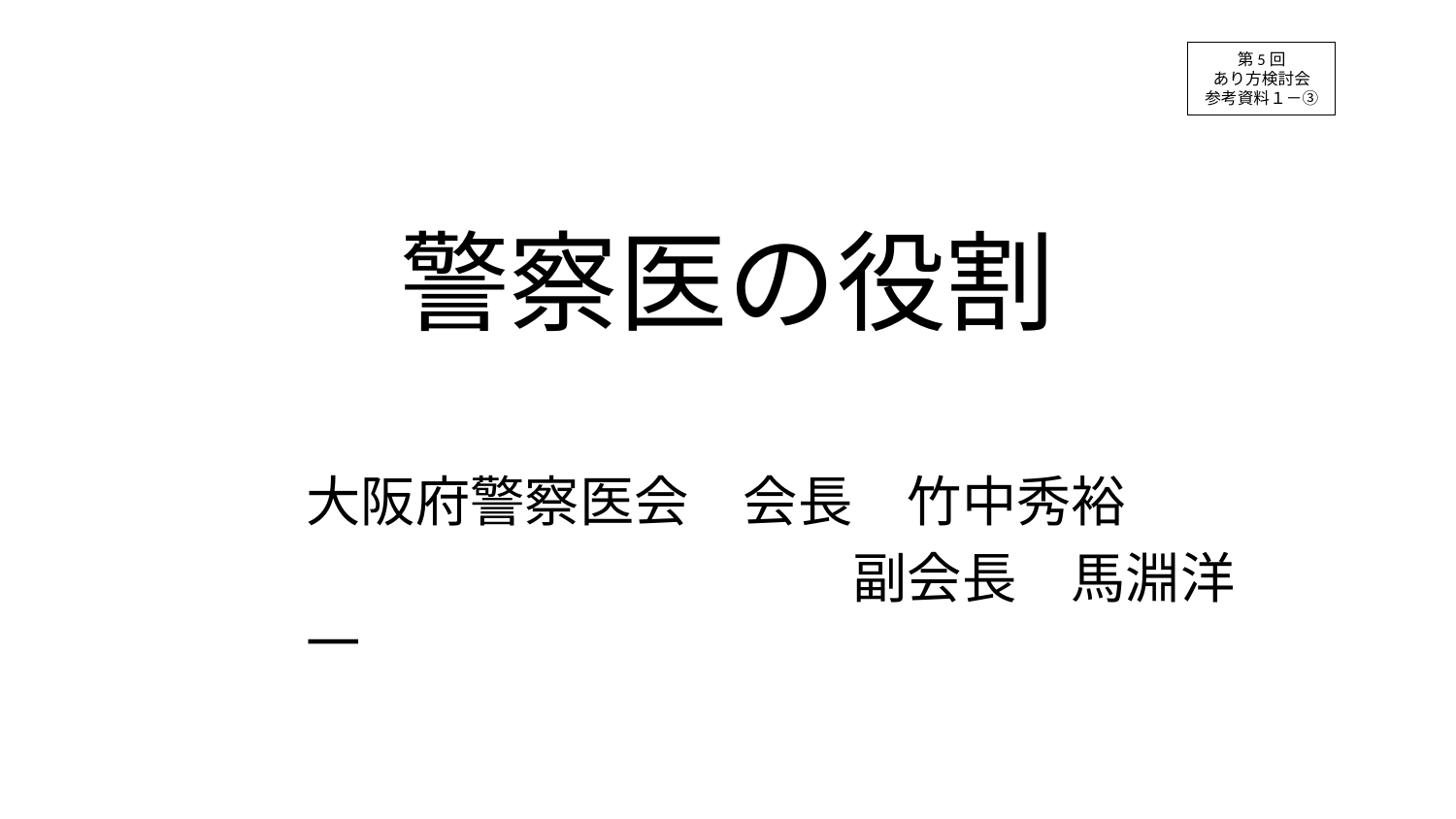

第5回
あり方検討会
参考資料１－③
# 警察医の役割
大阪府警察医会　会長　竹中秀裕
　　　　　　　　　　副会長　馬淵洋一